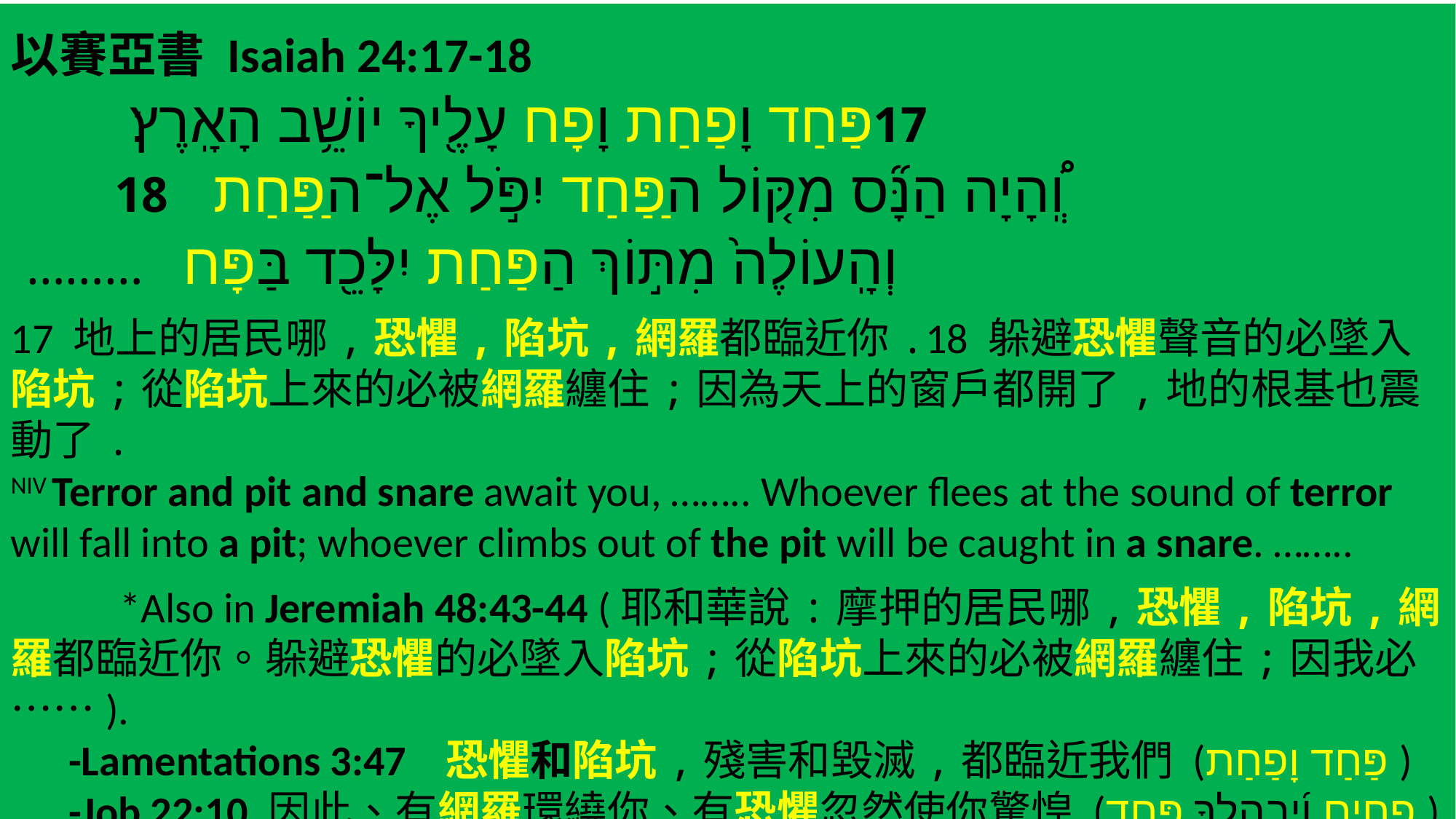

以賽亞書 Isaiah 24:17-18
  17פַּחַד וָפַחַת וָפָח עָלֶ֖יךָ יוֹשֵׁ֥ב הָאָֽרֶץ׃
       וְֽ֠הָיָה הַנָּ֞ס מִקּ֤וֹל הַפַּחַד יִפֹּ֣ל אֶל־הַפַּחַת   18
  ………   ‎‎ וְהָֽעוֹלֶה֙ מִתּ֣וֹךְ הַפַּחַת יִלָּכֵ֖ד בַּפָּח

17 地上的居民哪,恐懼,陷坑,網羅都臨近你.18 躲避恐懼聲音的必墜入陷坑;從陷坑上來的必被網羅纏住;因為天上的窗戶都開了,地的根基也震動了.
NIV Terror and pit and snare await you, …….. Whoever flees at the sound of terror will fall into a pit; whoever climbs out of the pit will be caught in a snare. ……..

	*Also in Jeremiah 48:43-44 (耶和華說:摩押的居民哪,恐懼,陷坑,網羅都臨近你。躲避恐懼的必墜入陷坑;從陷坑上來的必被網羅纏住;因我必 ……).
      -Lamentations 3:47   ‎恐懼和陷坑,殘害和毀滅,都臨近我們 (פַּחַד וָפַחַת )
      -Job 22:10 因此、有網羅環繞你、有恐懼忽然使你驚惶 (פַחִים וִֽ֜יבַהֶלְךָ פַּחַד )

).